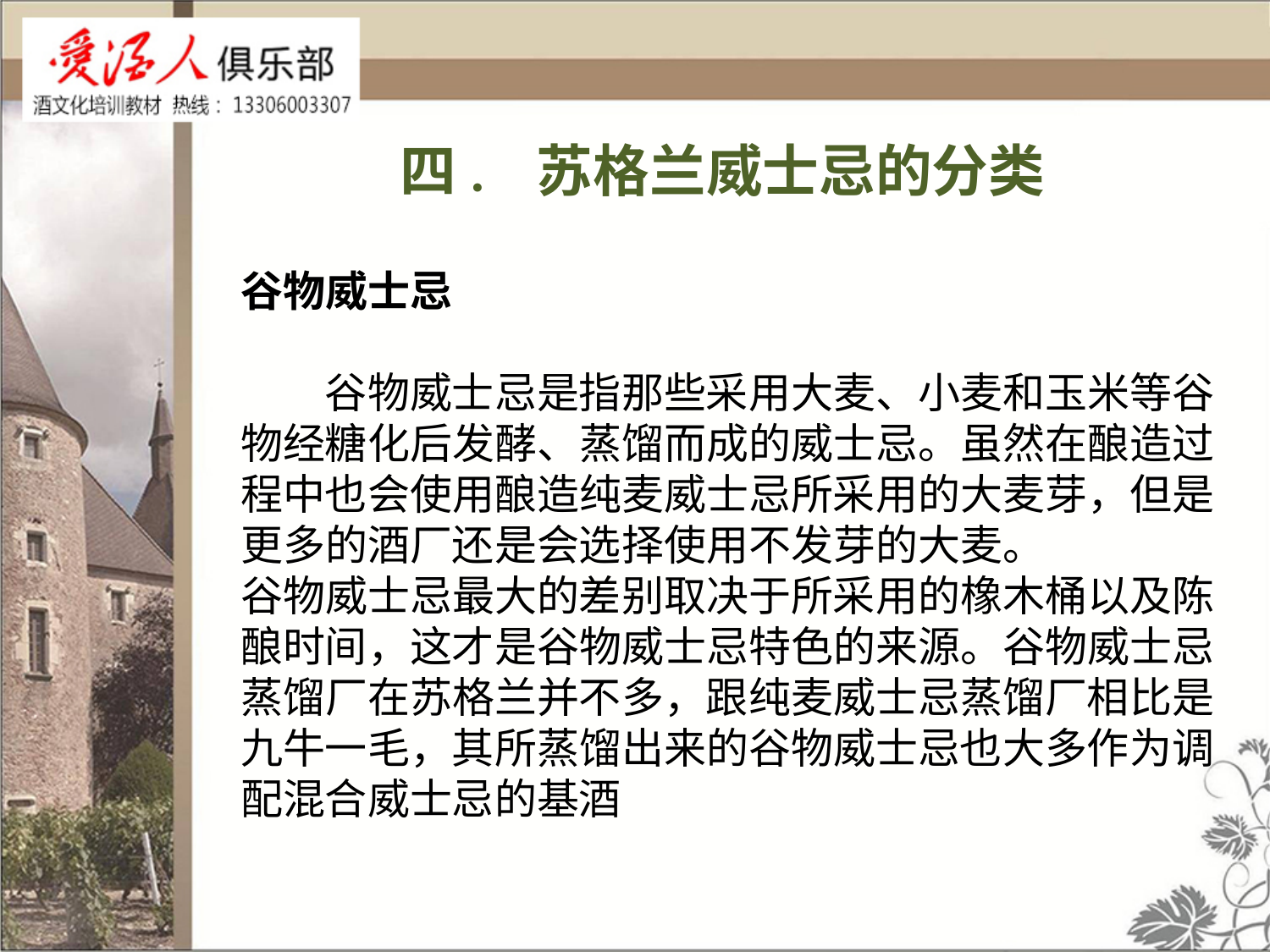

四.   苏格兰威士忌的分类
谷物威士忌

　　谷物威士忌是指那些采用大麦、小麦和玉米等谷物经糖化后发酵、蒸馏而成的威士忌。虽然在酿造过程中也会使用酿造纯麦威士忌所采用的大麦芽，但是更多的酒厂还是会选择使用不发芽的大麦。
谷物威士忌最大的差别取决于所采用的橡木桶以及陈酿时间，这才是谷物威士忌特色的来源。谷物威士忌蒸馏厂在苏格兰并不多，跟纯麦威士忌蒸馏厂相比是九牛一毛，其所蒸馏出来的谷物威士忌也大多作为调配混合威士忌的基酒